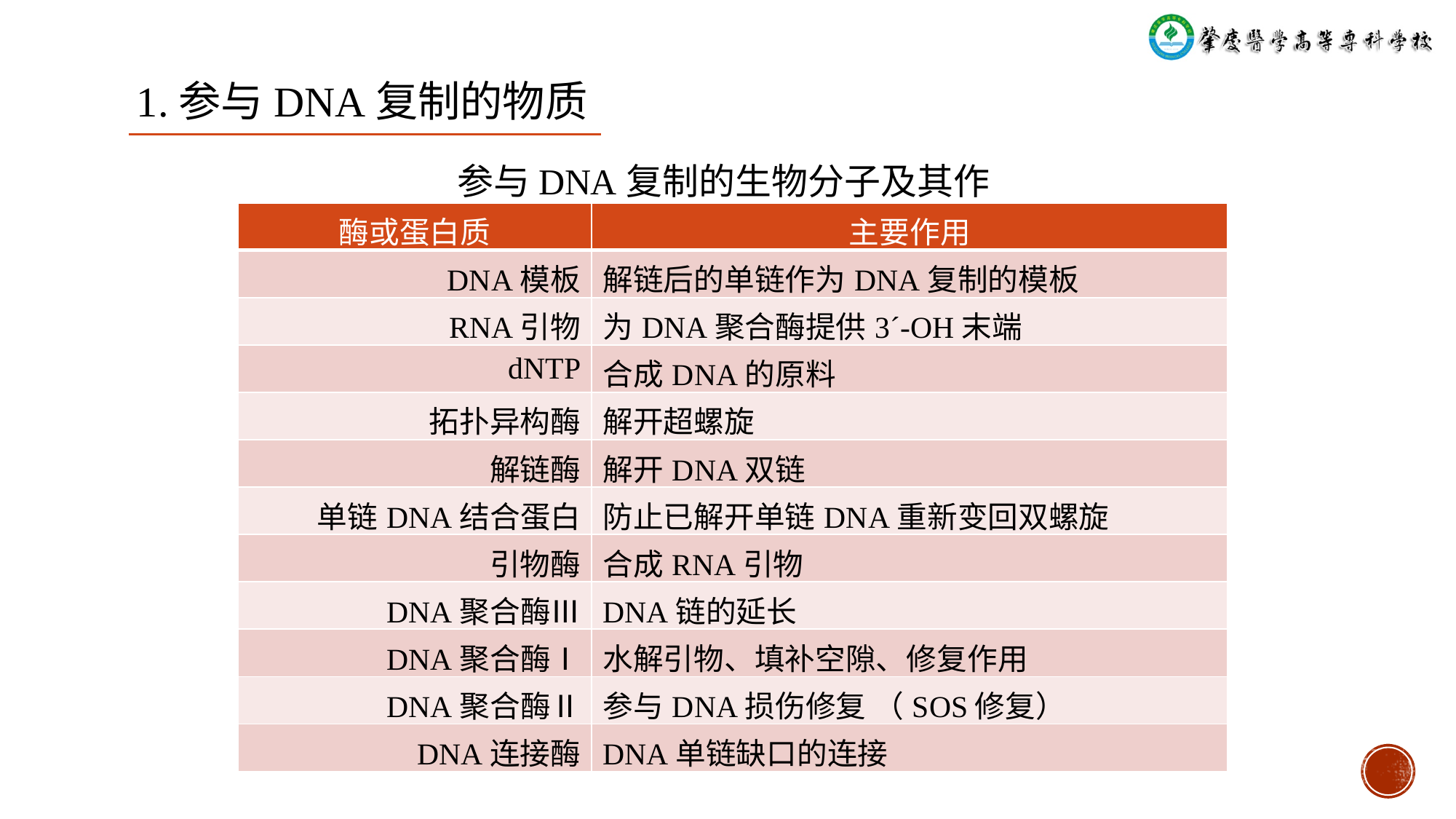

1.参与DNA复制的物质
参与DNA复制的生物分子及其作用
| 酶或蛋白质 | 主要作用 |
| --- | --- |
| DNA模板 | 解链后的单链作为DNA复制的模板 |
| RNA引物 | 为DNA聚合酶提供3´-OH末端 |
| dNTP | 合成DNA的原料 |
| 拓扑异构酶 | 解开超螺旋 |
| 解链酶 | 解开DNA双链 |
| 单链DNA结合蛋白 | 防止已解开单链DNA重新变回双螺旋 |
| 引物酶 | 合成RNA引物 |
| DNA聚合酶Ⅲ | DNA链的延长 |
| DNA聚合酶Ⅰ | 水解引物、填补空隙、修复作用 |
| DNA聚合酶Ⅱ | 参与DNA损伤修复 （SOS修复） |
| DNA连接酶 | DNA单链缺口的连接 |